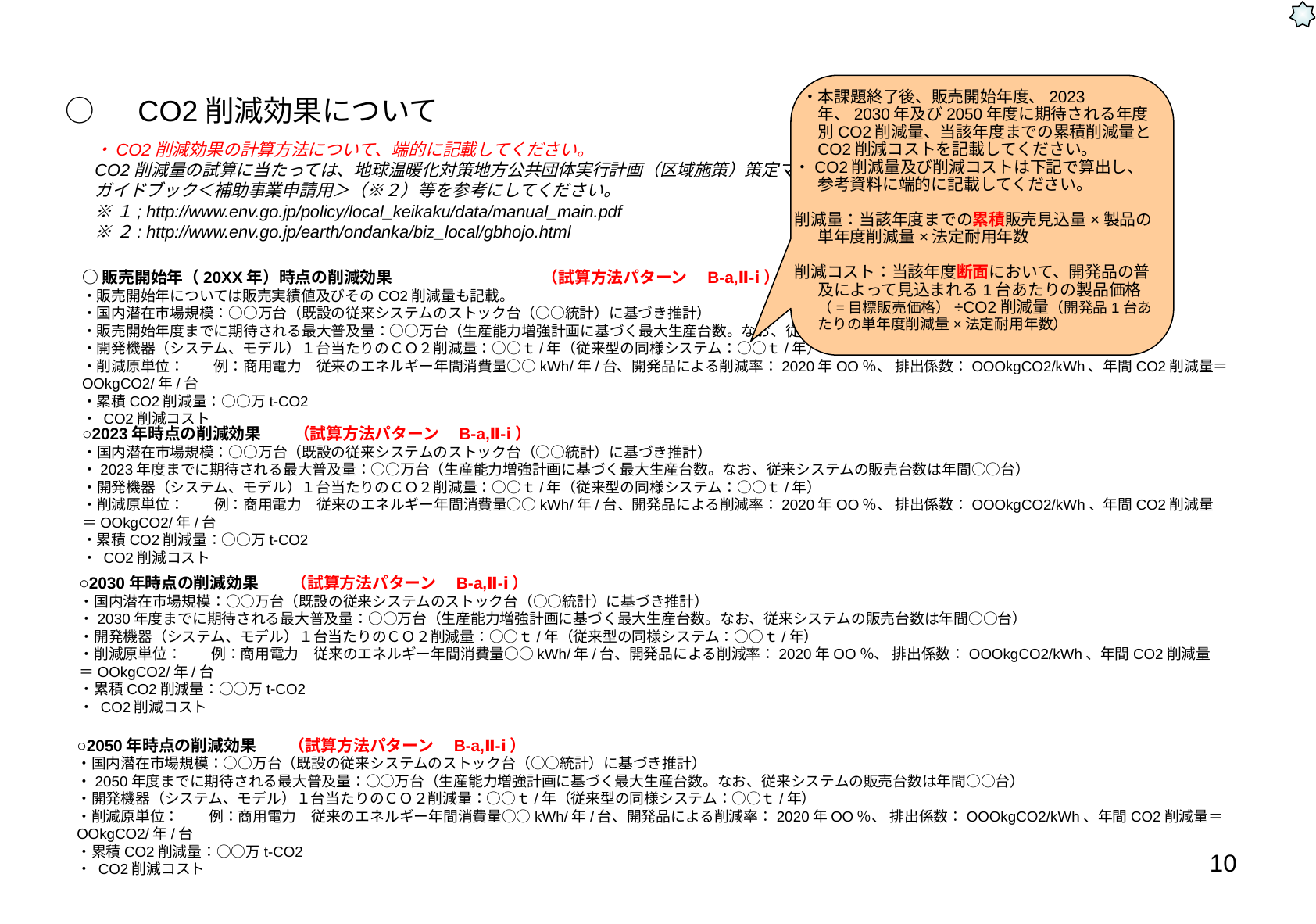

・本課題終了後、販売開始年度、2023年、2030年及び2050年度に期待される年度別CO2削減量、当該年度までの累積削減量とCO2削減コストを記載してください。
・CO2削減量及び削減コストは下記で算出し、参考資料に端的に記載してください。

削減量：当該年度までの累積販売見込量×製品の単年度削減量×法定耐用年数

削減コスト：当該年度断面において、開発品の普及によって見込まれる1台あたりの製品価格（=目標販売価格）÷CO2削減量（開発品1台あたりの単年度削減量×法定耐用年数）
○　CO2削減効果について
・CO2削減効果の計算方法について、端的に記載してください。
CO2削減量の試算に当たっては、地球温暖化対策地方公共団体実行計画（区域施策）策定マニュアル（※１）、地球温暖化対策事業効果算定ガイドブック＜補助事業申請用＞（※２）等を参考にしてください。
※１; http://www.env.go.jp/policy/local_keikaku/data/manual_main.pdf
※２: http://www.env.go.jp/earth/ondanka/biz_local/gbhojo.html

○販売開始年（20XX年）時点の削減効果　 　　　　　　　　（試算方法パターン　B-a,Ⅱ-ⅰ）
・販売開始年については販売実績値及びそのCO2削減量も記載。
・国内潜在市場規模：○○万台（既設の従来システムのストック台（○○統計）に基づき推計）
・販売開始年度までに期待される最大普及量：○○万台（生産能力増強計画に基づく最大生産台数。なお、従来システムの販売台数は年間○○台）
・開発機器（システム、モデル）１台当たりのＣＯ２削減量：○○ｔ/年（従来型の同様システム：○○ｔ/年）
・削減原単位：　　例：商用電力　従来のエネルギー年間消費量○○kWh/年/台、開発品による削減率：2020年OO％、 排出係数：OOOkgCO2/kWh、年間CO2削減量＝OOkgCO2/年/台
・累積CO2削減量：○○万t-CO2
・ CO2削減コスト
○2023年時点の削減効果　　（試算方法パターン　B-a,Ⅱ-ⅰ）
・国内潜在市場規模：○○万台（既設の従来システムのストック台（○○統計）に基づき推計）
・2023年度までに期待される最大普及量：○○万台（生産能力増強計画に基づく最大生産台数。なお、従来システムの販売台数は年間○○台）
・開発機器（システム、モデル）１台当たりのＣＯ２削減量：○○ｔ/年（従来型の同様システム：○○ｔ/年）
・削減原単位：　　例：商用電力　従来のエネルギー年間消費量○○kWh/年/台、開発品による削減率：2020年OO％、 排出係数：OOOkgCO2/kWh、年間CO2削減量＝OOkgCO2/年/台
・累積CO2削減量：○○万t-CO2
・ CO2削減コスト
○2030年時点の削減効果　　（試算方法パターン　B-a,Ⅱ-ⅰ）
・国内潜在市場規模：○○万台（既設の従来システムのストック台（○○統計）に基づき推計）
・2030年度までに期待される最大普及量：○○万台（生産能力増強計画に基づく最大生産台数。なお、従来システムの販売台数は年間○○台）
・開発機器（システム、モデル）１台当たりのＣＯ２削減量：○○ｔ/年（従来型の同様システム：○○ｔ/年）
・削減原単位：　　例：商用電力　従来のエネルギー年間消費量○○kWh/年/台、開発品による削減率：2020年OO％、 排出係数：OOOkgCO2/kWh、年間CO2削減量＝OOkgCO2/年/台
・累積CO2削減量：○○万t-CO2
・ CO2削減コスト

○2050年時点の削減効果　　（試算方法パターン　B-a,Ⅱ-ⅰ）
・国内潜在市場規模：○○万台（既設の従来システムのストック台（○○統計）に基づき推計）
・2050年度までに期待される最大普及量：○○万台（生産能力増強計画に基づく最大生産台数。なお、従来システムの販売台数は年間○○台）
・開発機器（システム、モデル）１台当たりのＣＯ２削減量：○○ｔ/年（従来型の同様システム：○○ｔ/年）
・削減原単位：　　例：商用電力　従来のエネルギー年間消費量○○kWh/年/台、開発品による削減率：2020年OO％、 排出係数：OOOkgCO2/kWh、年間CO2削減量＝OOkgCO2/年/台
・累積CO2削減量：○○万t-CO2
・ CO2削減コスト
10